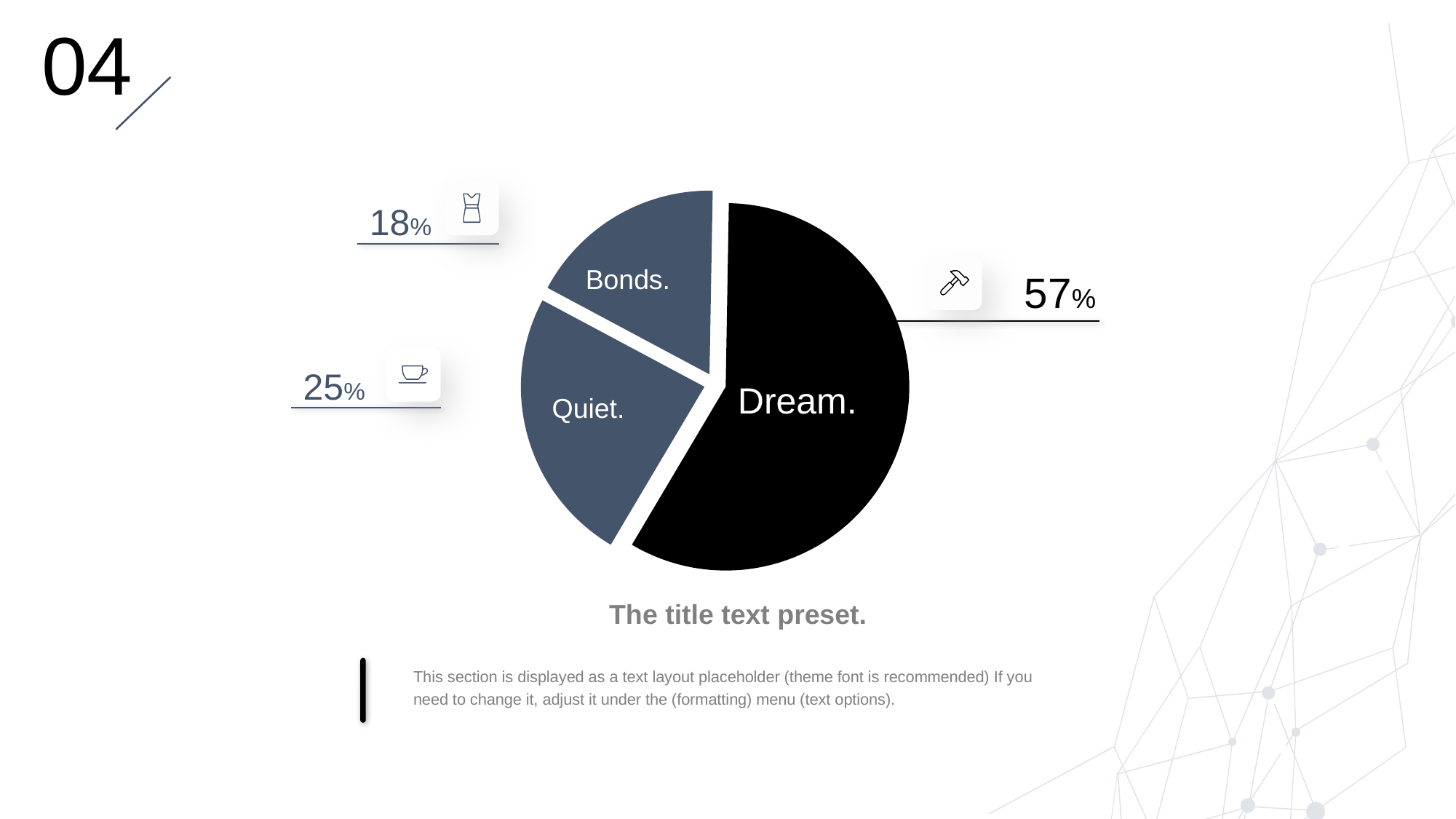

04

### Chart

| Category | 销售额 |
|---|---|
| 第一季度 | 0.6 |
| 第二季度 | 0.25 |
| 第三季度 | 0.18 |

18%

Bonds.
57%

25%
Dream.
Quiet.
The title text preset.
This section is displayed as a text layout placeholder (theme font is recommended) If you need to change it, adjust it under the (formatting) menu (text options).